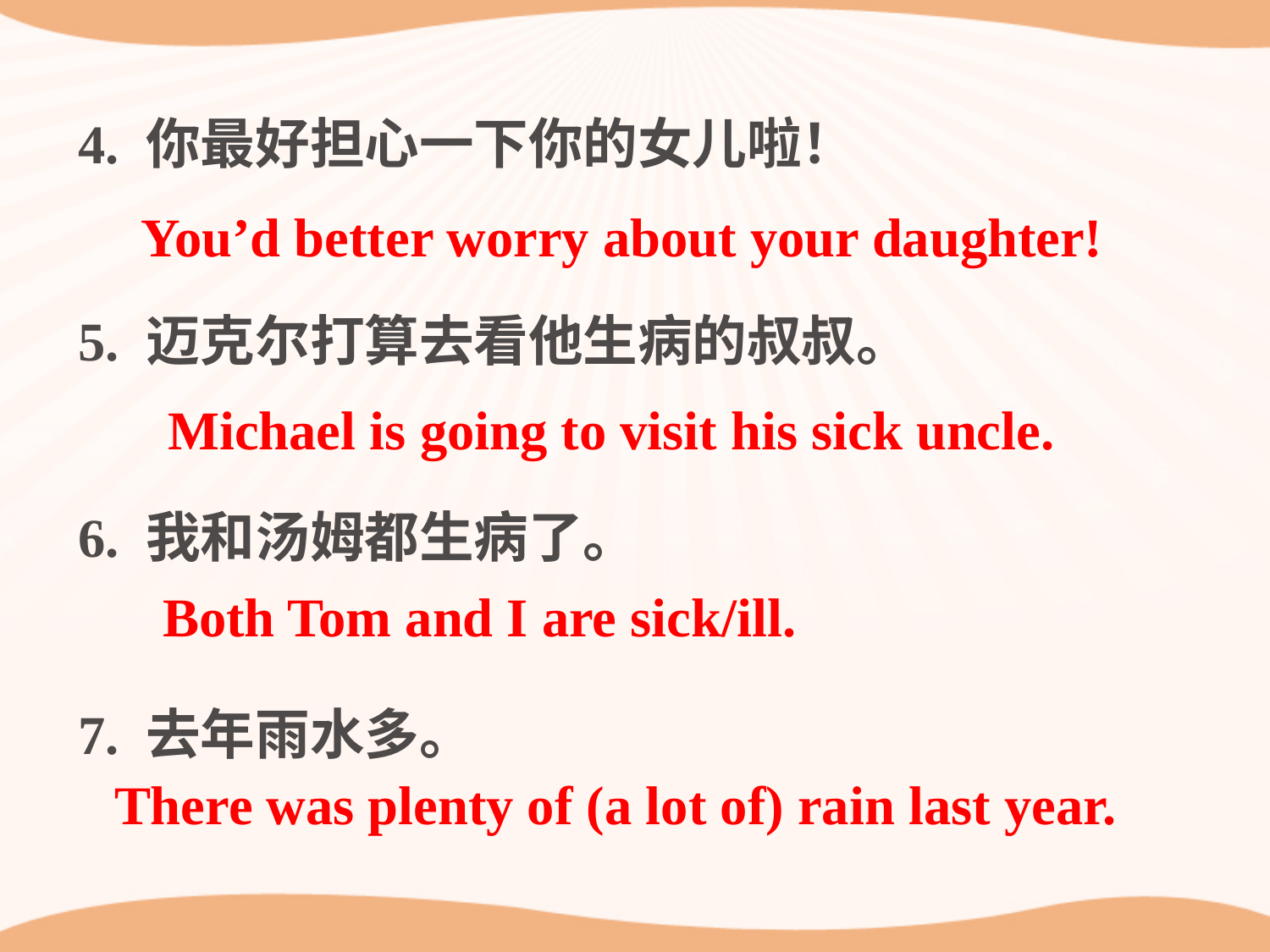

4. 你最好担心一下你的女儿啦！

5. 迈克尔打算去看他生病的叔叔。

6. 我和汤姆都生病了。

7. 去年雨水多。
You’d better worry about your daughter!
Michael is going to visit his sick uncle.
Both Tom and I are sick/ill.
There was plenty of (a lot of) rain last year.